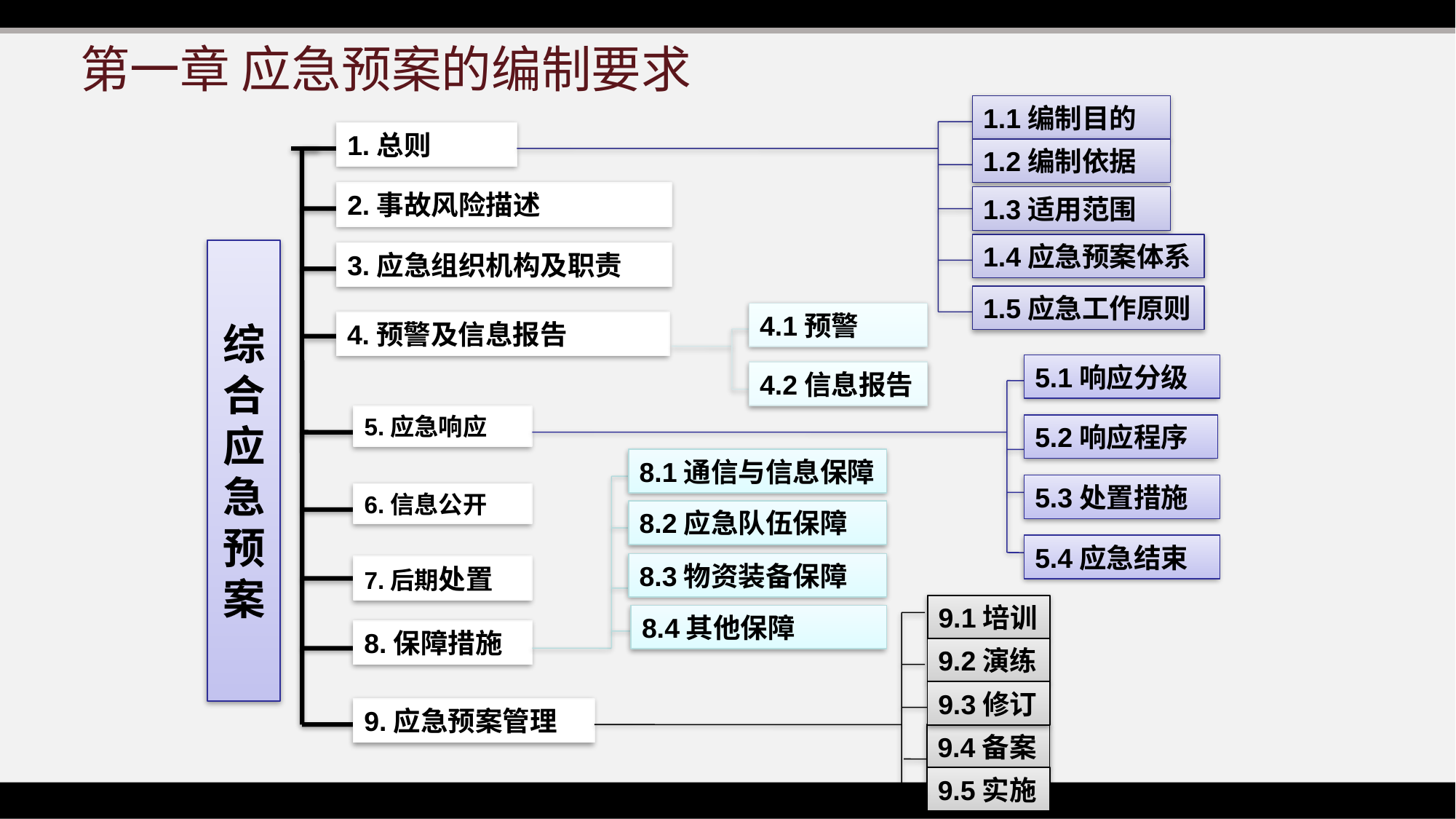

# 第一章 应急预案的编制要求
1.1编制目的

1.总则
1.2编制依据

2.事故风险描述
1.3适用范围

1.4应急预案体系

综合应急预案

3.应急组织机构及职责

1.5应急工作原则
4.1预警

4.预警及信息报告

5.1响应分级
4.2信息报告

5.应急响应
5.2响应程序

8.1通信与信息保障

5.3处置措施

6.信息公开

8.2应急队伍保障

5.4应急结束

8.3物资装备保障
7.后期处置

9.1培训
8.4其他保障

8.保障措施

9.2演练

9.3修订
9.应急预案管理

15

9.4备案

9.5实施